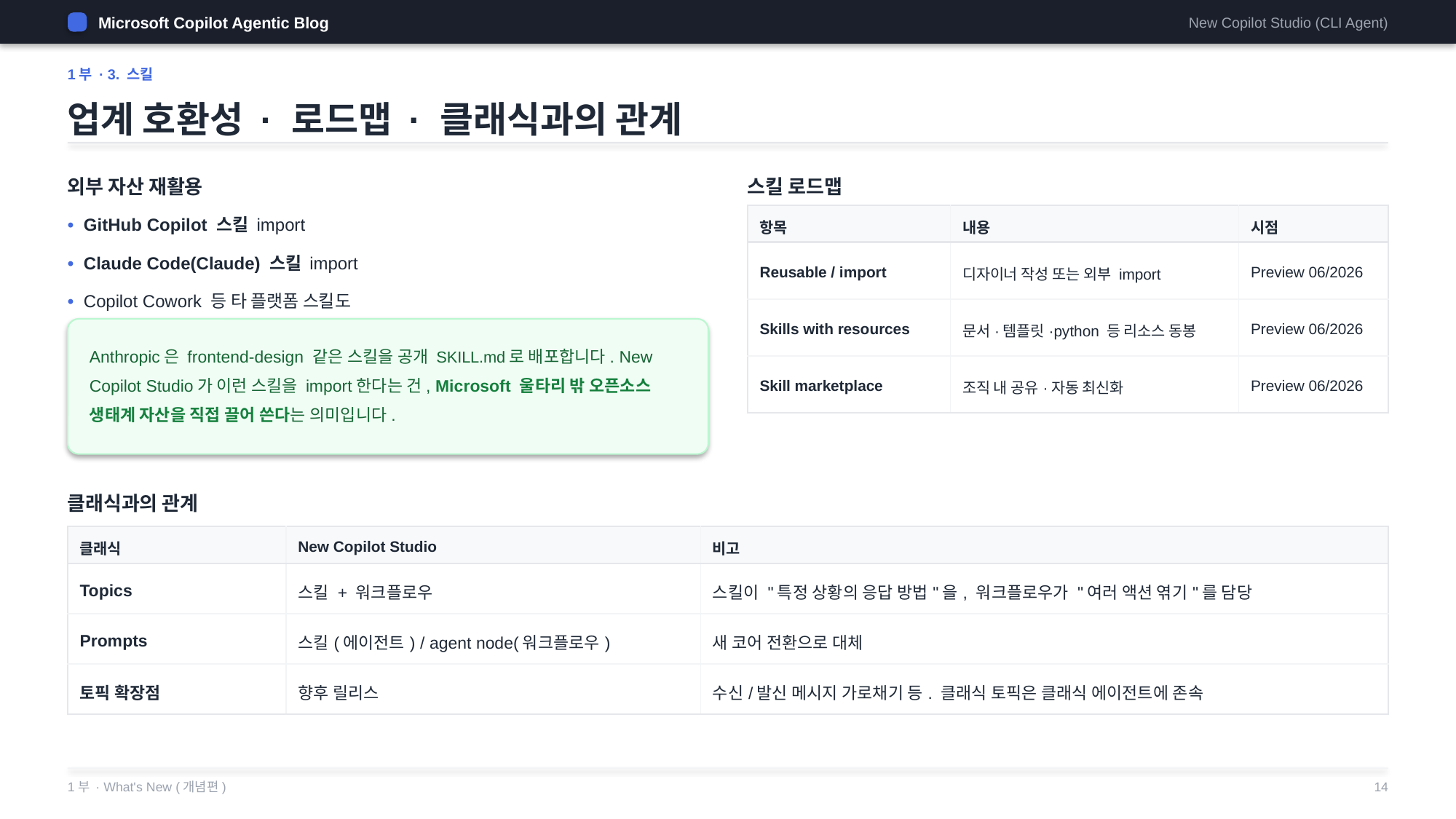

Microsoft Copilot Agentic Blog
New Copilot Studio (CLI Agent)

1부 · 3. 스킬
업계 호환성 · 로드맵 · 클래식과의 관계

외부 자산 재활용
스킬 로드맵
•  GitHub Copilot 스킬 import
•  Claude Code(Claude) 스킬 import
•  Copilot Cowork 등 타 플랫폼 스킬도
| 항목 | 내용 | 시점 |
| --- | --- | --- |
| Reusable / import | 디자이너 작성 또는 외부 import | Preview 06/2026 |
| Skills with resources | 문서·템플릿·python 등 리소스 동봉 | Preview 06/2026 |
| Skill marketplace | 조직 내 공유·자동 최신화 | Preview 06/2026 |

Anthropic은 frontend-design 같은 스킬을 공개 SKILL.md로 배포합니다. New Copilot Studio가 이런 스킬을 import한다는 건, Microsoft 울타리 밖 오픈소스 생태계 자산을 직접 끌어 쓴다는 의미입니다.
클래식과의 관계
| 클래식 | New Copilot Studio | 비고 |
| --- | --- | --- |
| Topics | 스킬 + 워크플로우 | 스킬이 "특정 상황의 응답 방법"을, 워크플로우가 "여러 액션 엮기"를 담당 |
| Prompts | 스킬(에이전트) / agent node(워크플로우) | 새 코어 전환으로 대체 |
| 토픽 확장점 | 향후 릴리스 | 수신/발신 메시지 가로채기 등. 클래식 토픽은 클래식 에이전트에 존속 |

1부 · What's New (개념편)
14